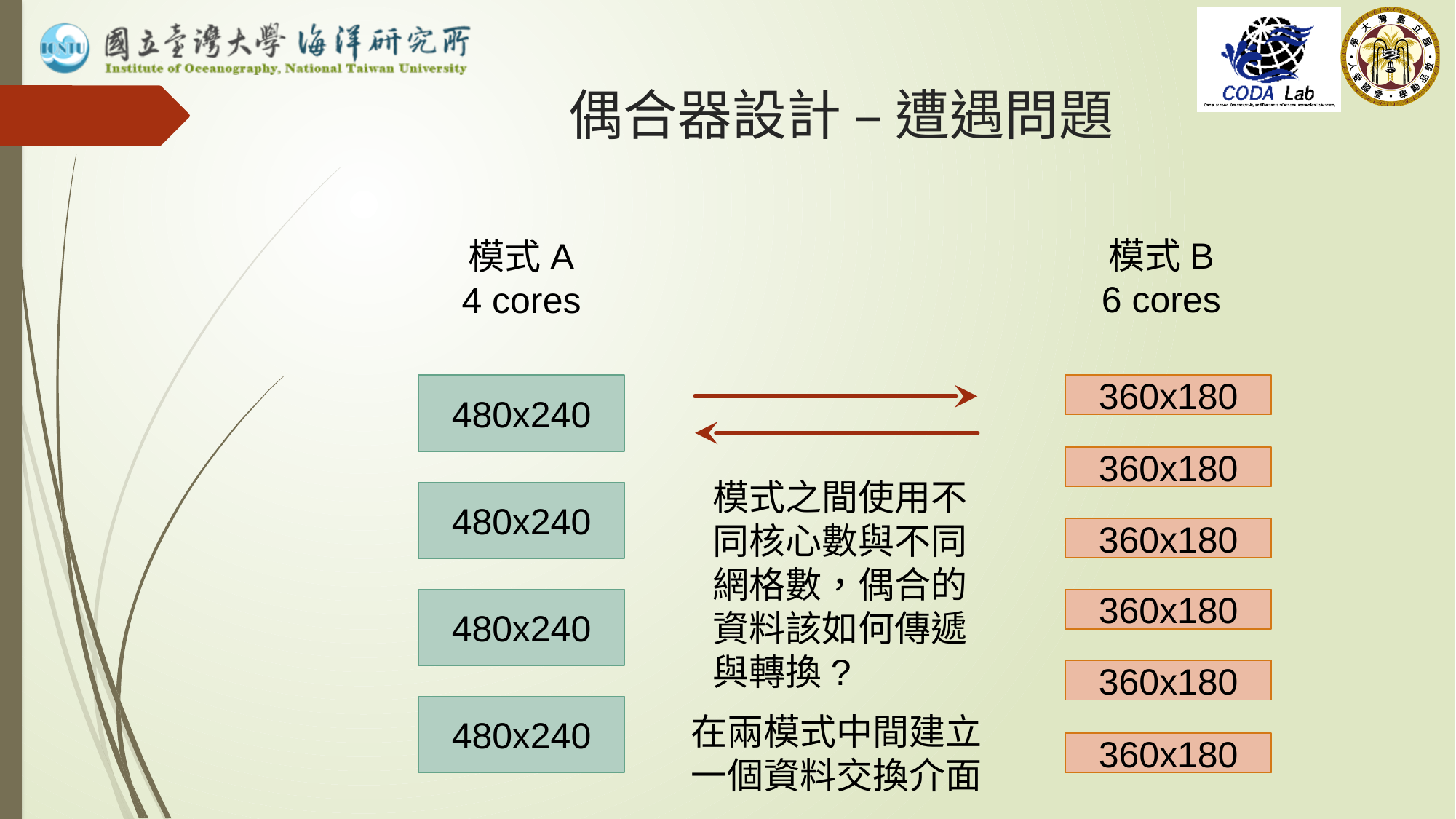

# 偶合器設計 – 遭遇問題
模式B
6 cores
模式A
4 cores
480x240
360x180
360x180
模式之間使用不同核心數與不同網格數，偶合的資料該如何傳遞與轉換?
480x240
360x180
480x240
360x180
360x180
480x240
在兩模式中間建立一個資料交換介面
360x180